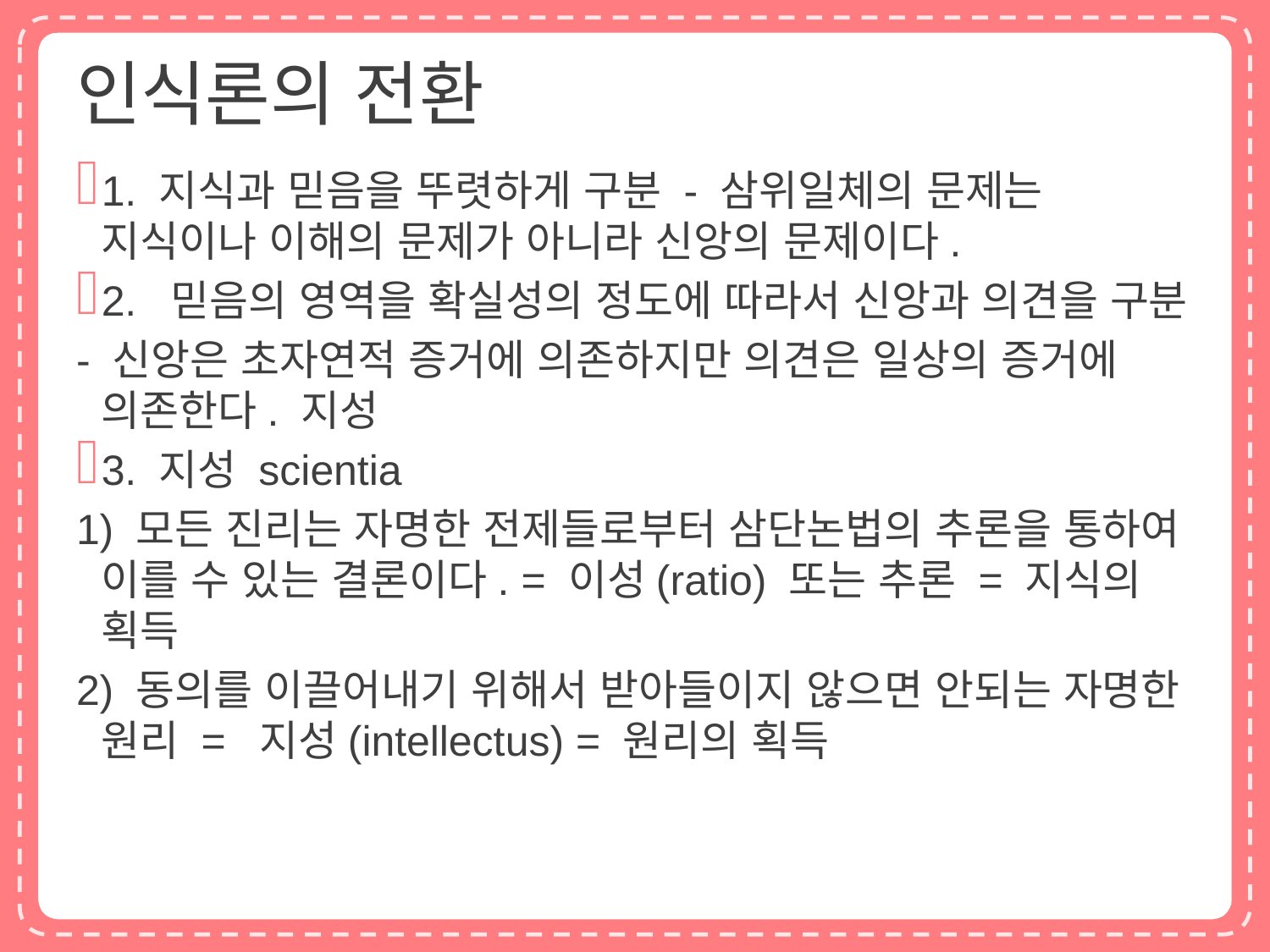

# 인식론의 전환
1. 지식과 믿음을 뚜렷하게 구분 - 삼위일체의 문제는 지식이나 이해의 문제가 아니라 신앙의 문제이다.
2.  믿음의 영역을 확실성의 정도에 따라서 신앙과 의견을 구분
- 신앙은 초자연적 증거에 의존하지만 의견은 일상의 증거에 의존한다. 지성
3. 지성 scientia
1) 모든 진리는 자명한 전제들로부터 삼단논법의 추론을 통하여 이를 수 있는 결론이다. = 이성(ratio) 또는 추론 = 지식의 획득
2) 동의를 이끌어내기 위해서 받아들이지 않으면 안되는 자명한 원리 =  지성(intellectus) = 원리의 획득